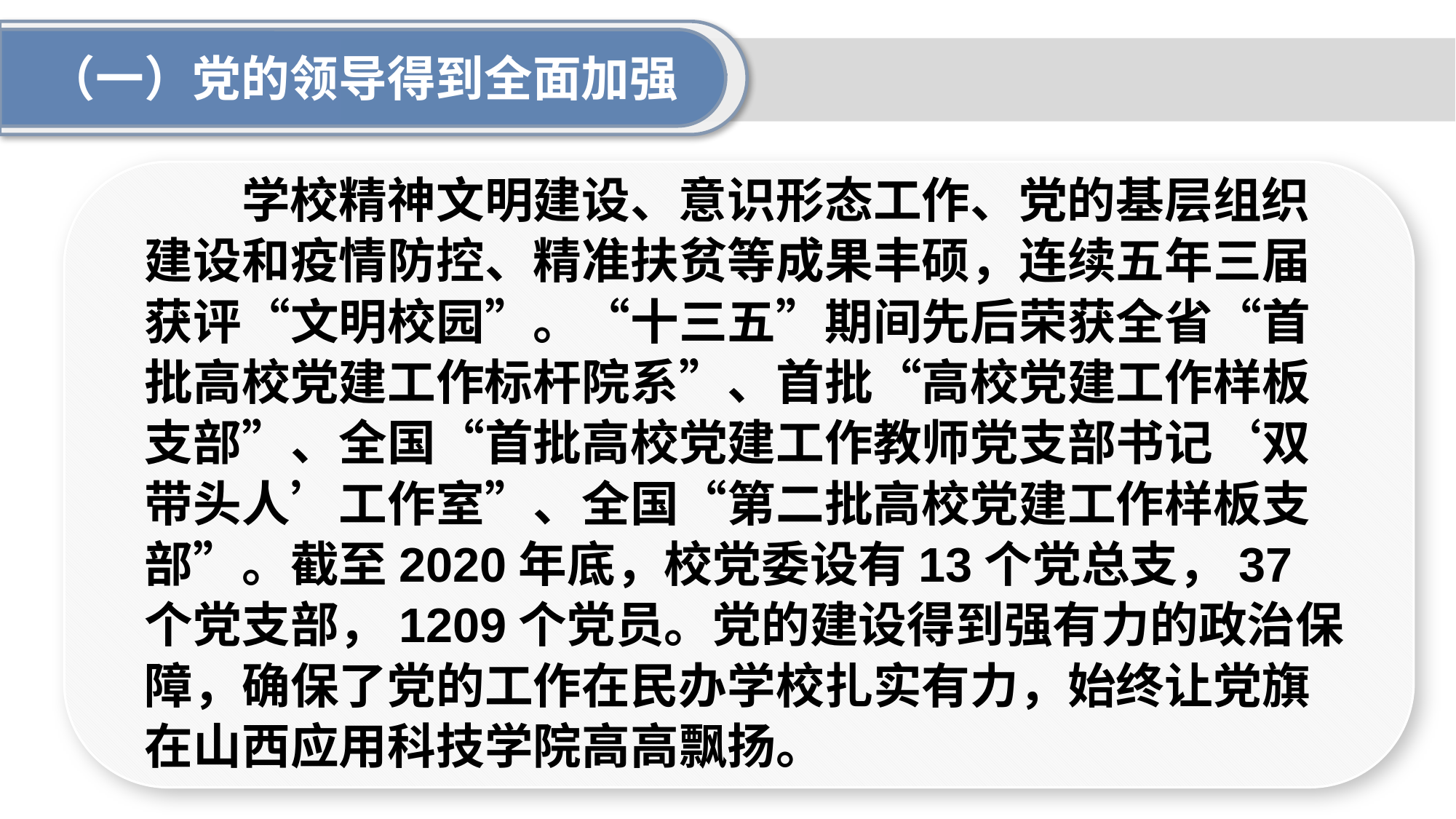

（一）党的领导得到全面加强
学校精神文明建设、意识形态工作、党的基层组织建设和疫情防控、精准扶贫等成果丰硕，连续五年三届获评“文明校园”。“十三五”期间先后荣获全省“首批高校党建工作标杆院系”、首批“高校党建工作样板支部”、全国“首批高校党建工作教师党支部书记‘双带头人’工作室”、全国“第二批高校党建工作样板支部”。截至2020年底，校党委设有13个党总支，37个党支部，1209个党员。党的建设得到强有力的政治保障，确保了党的工作在民办学校扎实有力，始终让党旗在山西应用科技学院高高飘扬。